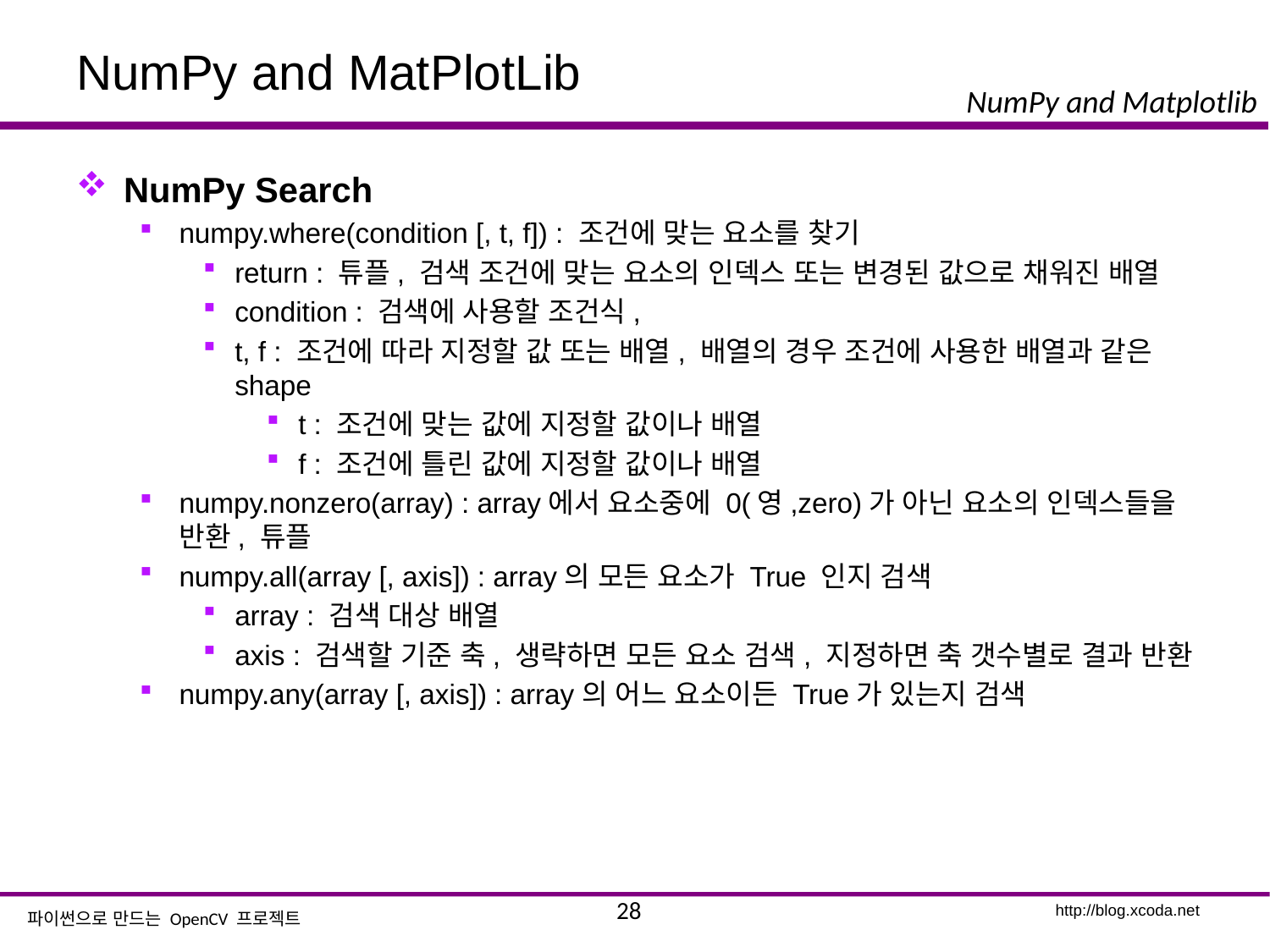

# NumPy and MatPlotLib
NumPy Search
numpy.where(condition [, t, f]) : 조건에 맞는 요소를 찾기
return : 튜플, 검색 조건에 맞는 요소의 인덱스 또는 변경된 값으로 채워진 배열
condition : 검색에 사용할 조건식,
t, f : 조건에 따라 지정할 값 또는 배열, 배열의 경우 조건에 사용한 배열과 같은 shape
t : 조건에 맞는 값에 지정할 값이나 배열
f : 조건에 틀린 값에 지정할 값이나 배열
numpy.nonzero(array) : array에서 요소중에 0(영,zero)가 아닌 요소의 인덱스들을 반환, 튜플
numpy.all(array [, axis]) : array의 모든 요소가 True 인지 검색
array : 검색 대상 배열
axis : 검색할 기준 축, 생략하면 모든 요소 검색, 지정하면 축 갯수별로 결과 반환
numpy.any(array [, axis]) : array의 어느 요소이든 True가 있는지 검색